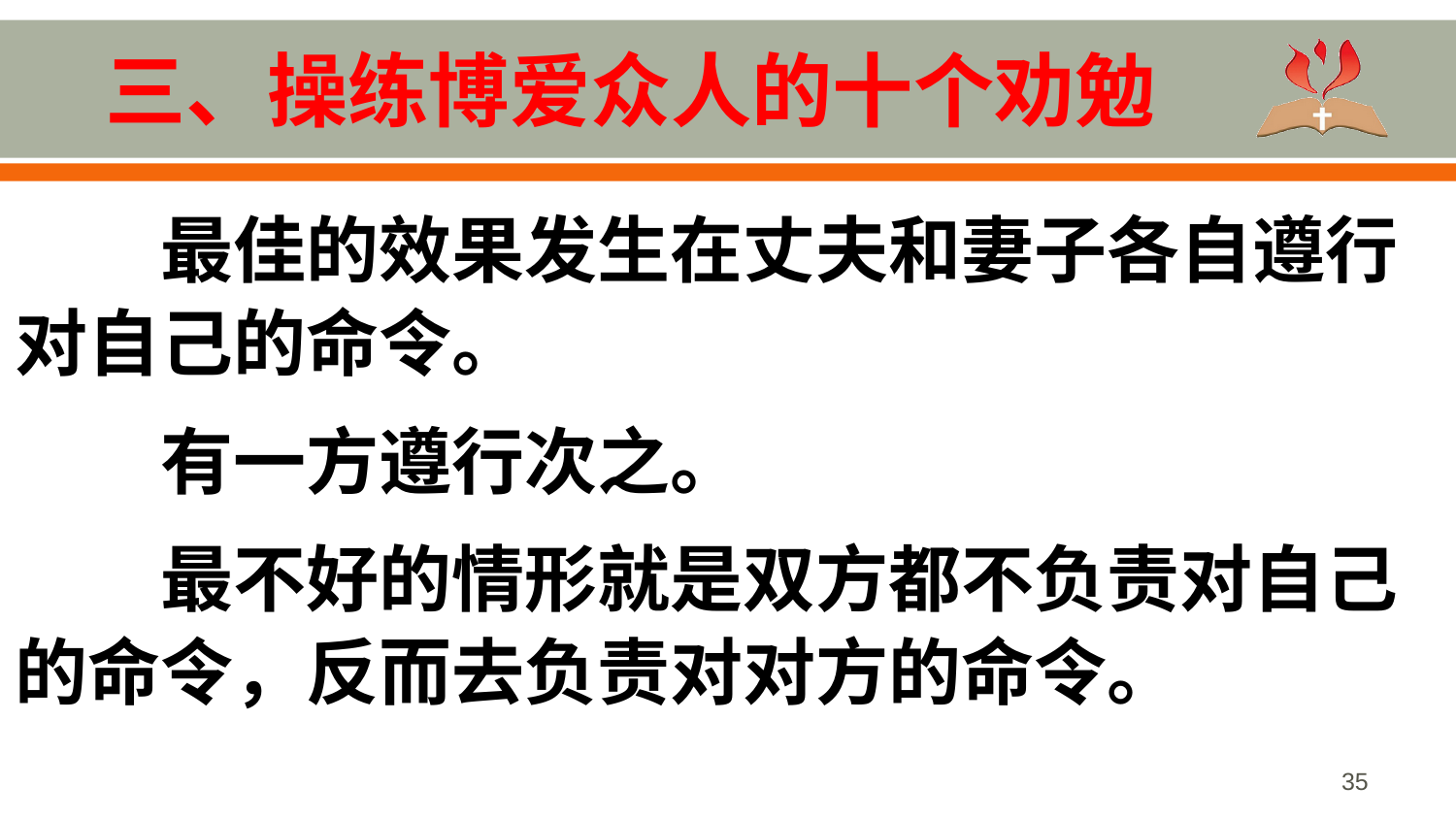

# 三、操练博爱众人的十个劝勉
最佳的效果发生在丈夫和妻子各自遵行对自己的命令。
有一方遵行次之。
最不好的情形就是双方都不负责对自己的命令，反而去负责对对方的命令。

35